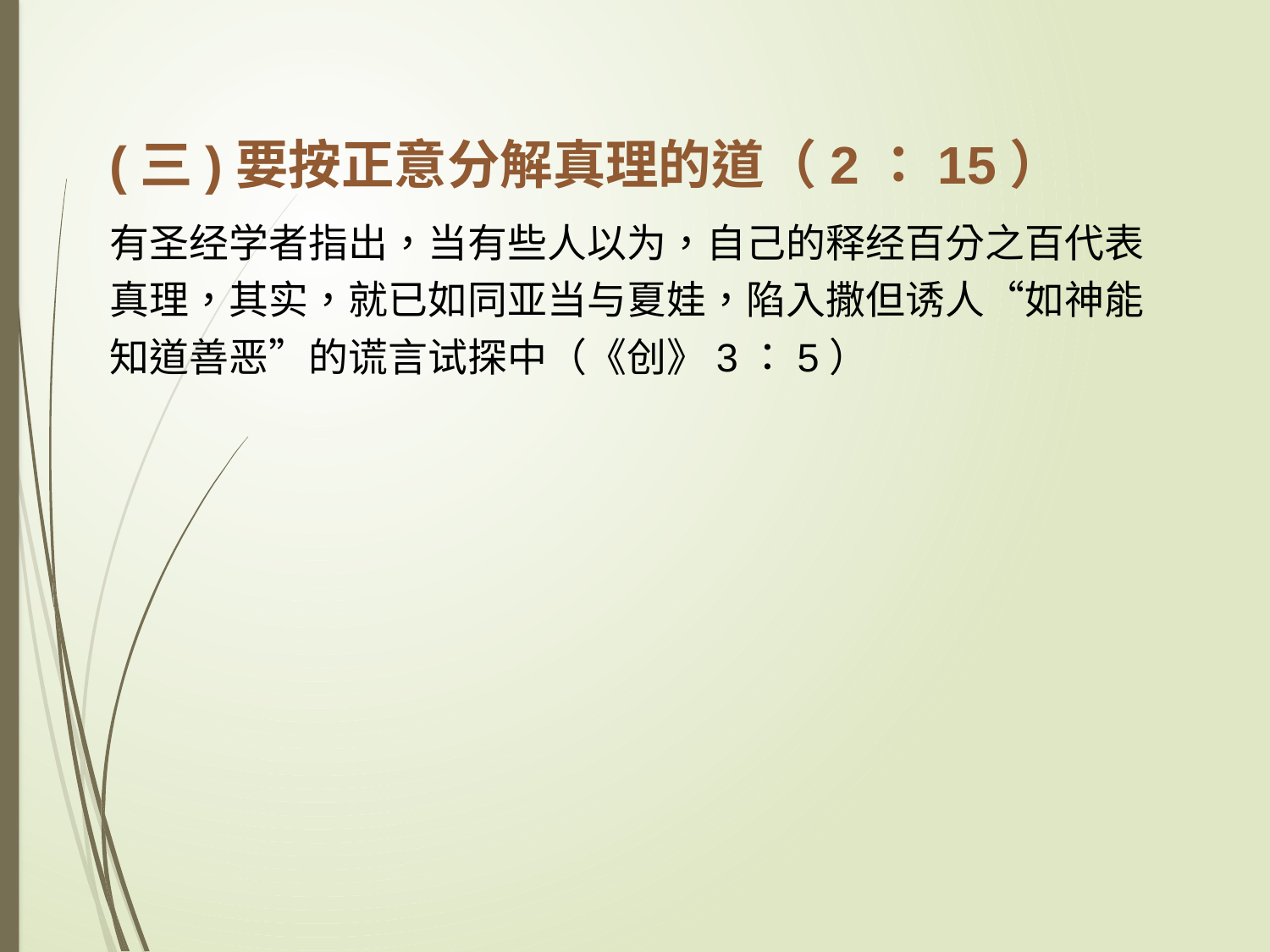

(三)要按正意分解真理的道（2：15）
有圣经学者指出，当有些人以为，自己的释经百分之百代表真理，其实，就已如同亚当与夏娃，陷入撒但诱人“如神能知道善恶”的谎言试探中（《创》3：5）